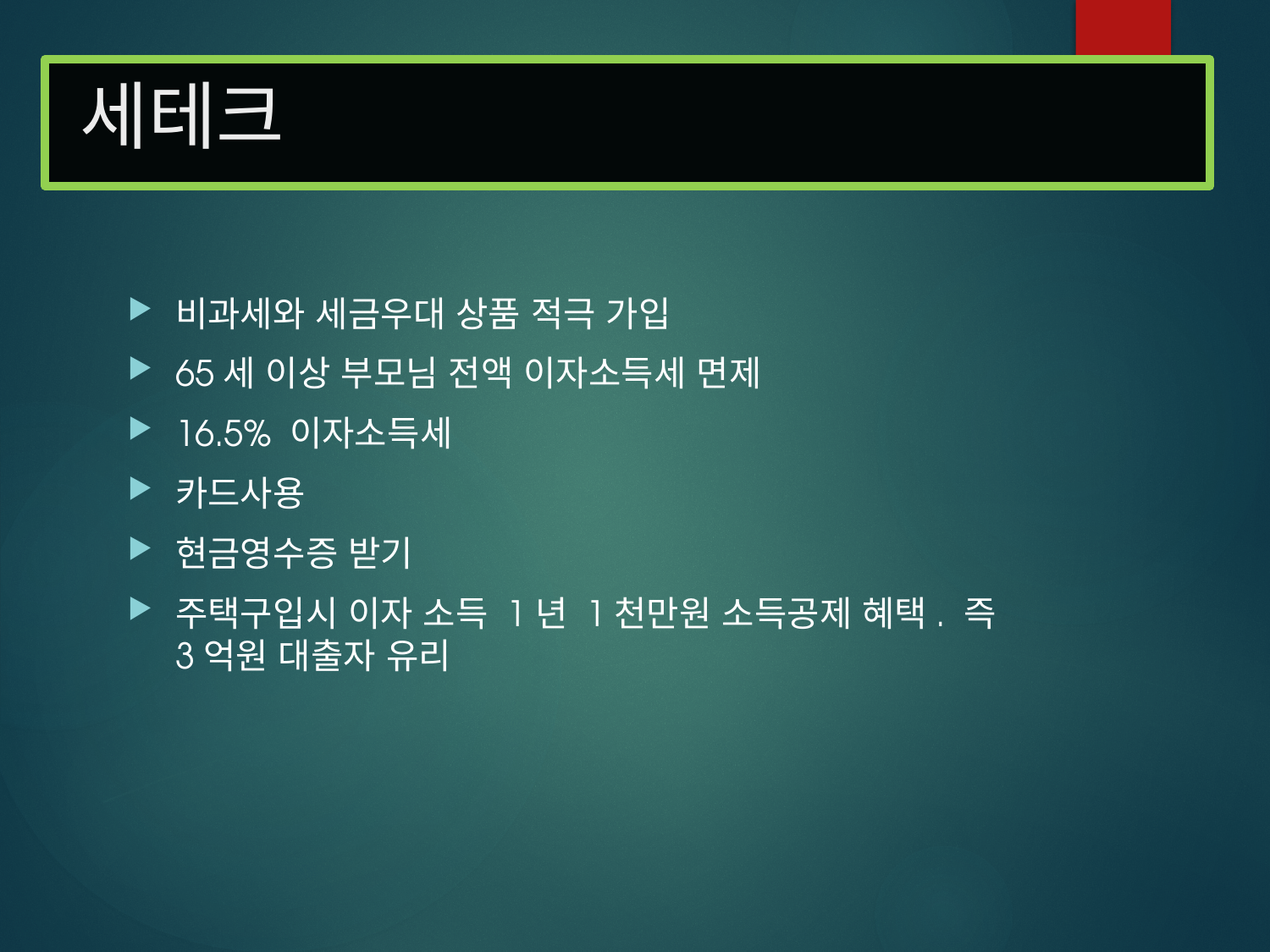

# 세테크
비과세와 세금우대 상품 적극 가입
65세 이상 부모님 전액 이자소득세 면제
16.5% 이자소득세
카드사용
현금영수증 받기
주택구입시 이자 소득 1년 1천만원 소득공제 혜택. 즉 3억원 대출자 유리